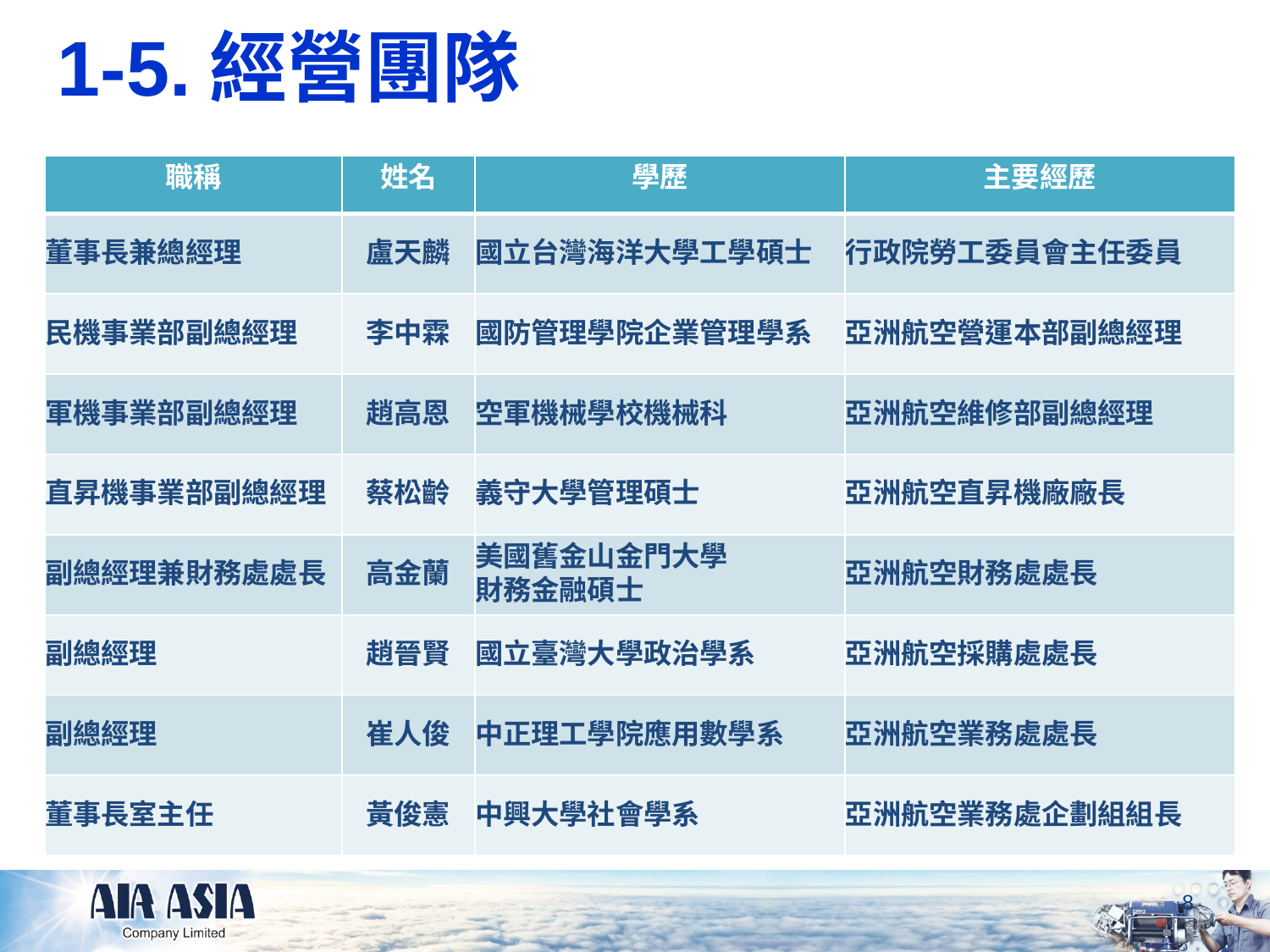

1-5.經營團隊
| 職稱 | 姓名 | 學歷 | 主要經歷 |
| --- | --- | --- | --- |
| 董事長兼總經理 | 盧天麟 | 國立台灣海洋大學工學碩士 | 行政院勞工委員會主任委員 |
| 民機事業部副總經理 | 李中霖 | 國防管理學院企業管理學系 | 亞洲航空營運本部副總經理 |
| 軍機事業部副總經理 | 趙高恩 | 空軍機械學校機械科 | 亞洲航空維修部副總經理 |
| 直昇機事業部副總經理 | 蔡松齡 | 義守大學管理碩士 | 亞洲航空直昇機廠廠長 |
| 副總經理兼財務處處長 | 高金蘭 | 美國舊金山金門大學 財務金融碩士 | 亞洲航空財務處處長 |
| 副總經理 | 趙晉賢 | 國立臺灣大學政治學系 | 亞洲航空採購處處長 |
| 副總經理 | 崔人俊 | 中正理工學院應用數學系 | 亞洲航空業務處處長 |
| 董事長室主任 | 黃俊憲 | 中興大學社會學系 | 亞洲航空業務處企劃組組長 |
8